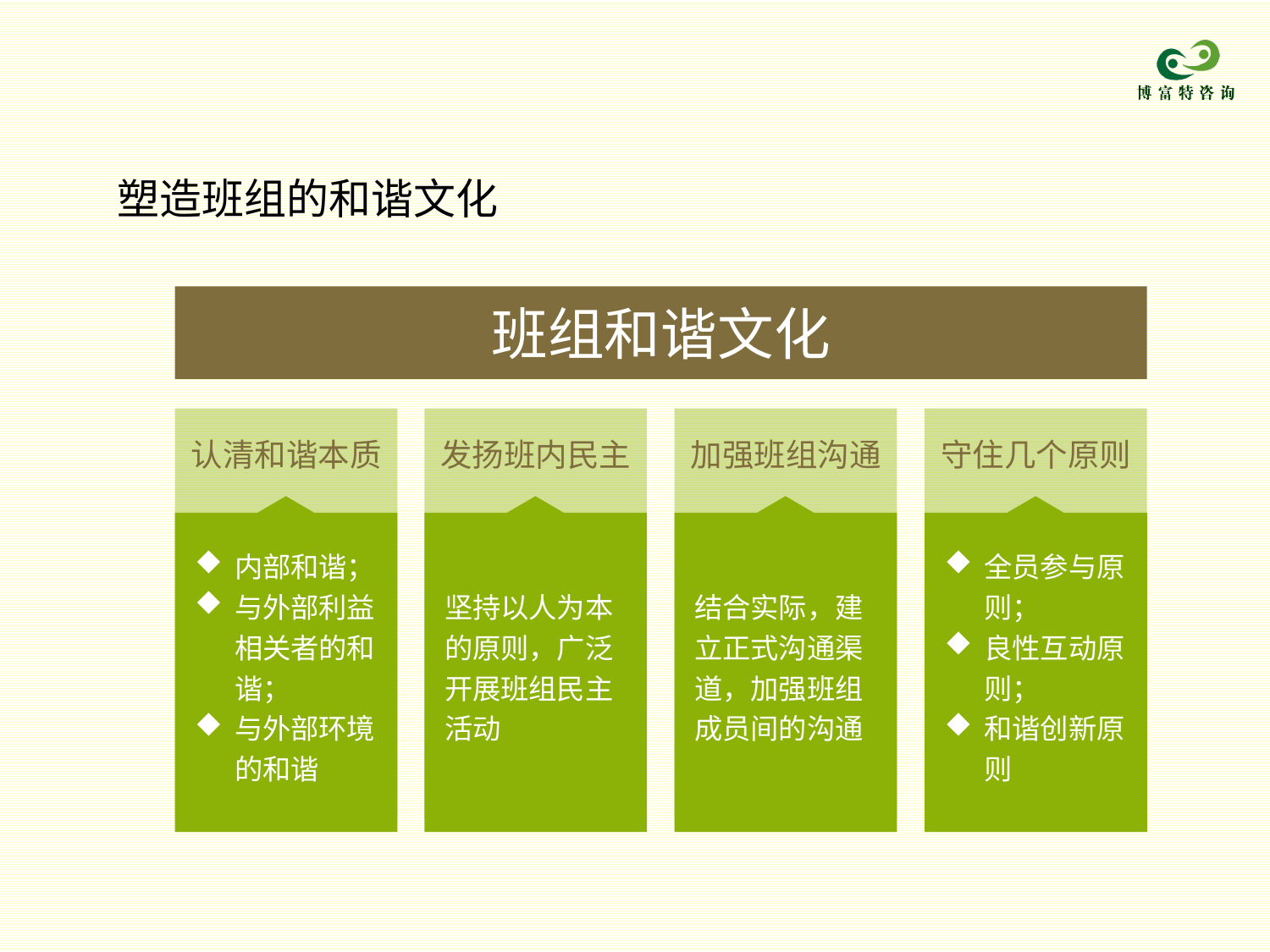

塑造班组的和谐文化
班组和谐文化

认清和谐本质
发扬班内民主
加强班组沟通
守住几个原则
内部和谐；
与外部利益相关者的和谐；
与外部环境的和谐
坚持以人为本的原则，广泛开展班组民主活动
结合实际，建立正式沟通渠道，加强班组成员间的沟通
全员参与原则；
良性互动原则；
和谐创新原则